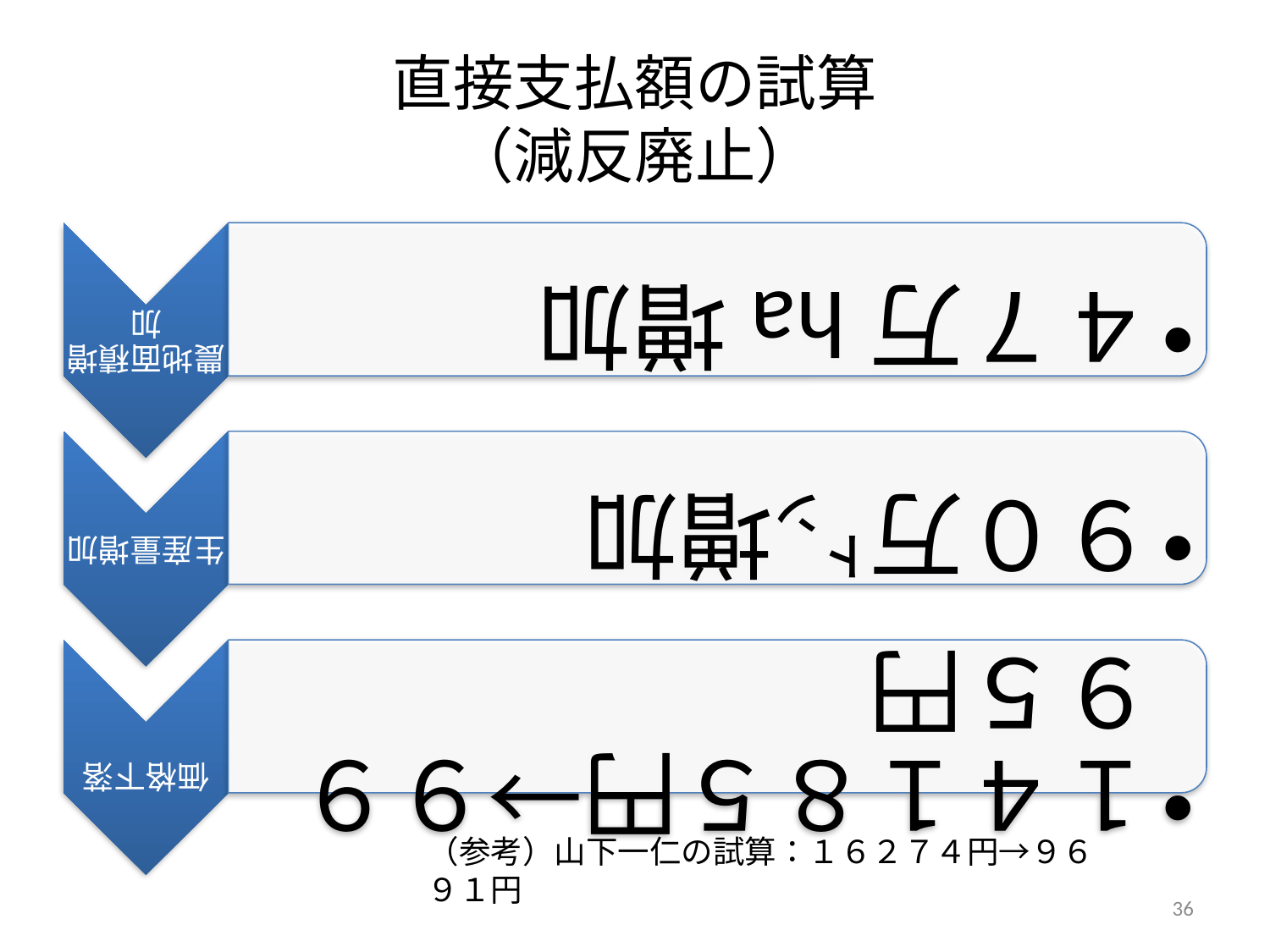

# 直接支払額の試算 （減反廃止）
農地面積増加
４７万ha増加
生産量増加
９０万㌧増加
価格下落

１４１８５円→９９９５円
（参考）山下一仁の試算：１６２７４円→９６９１円
36